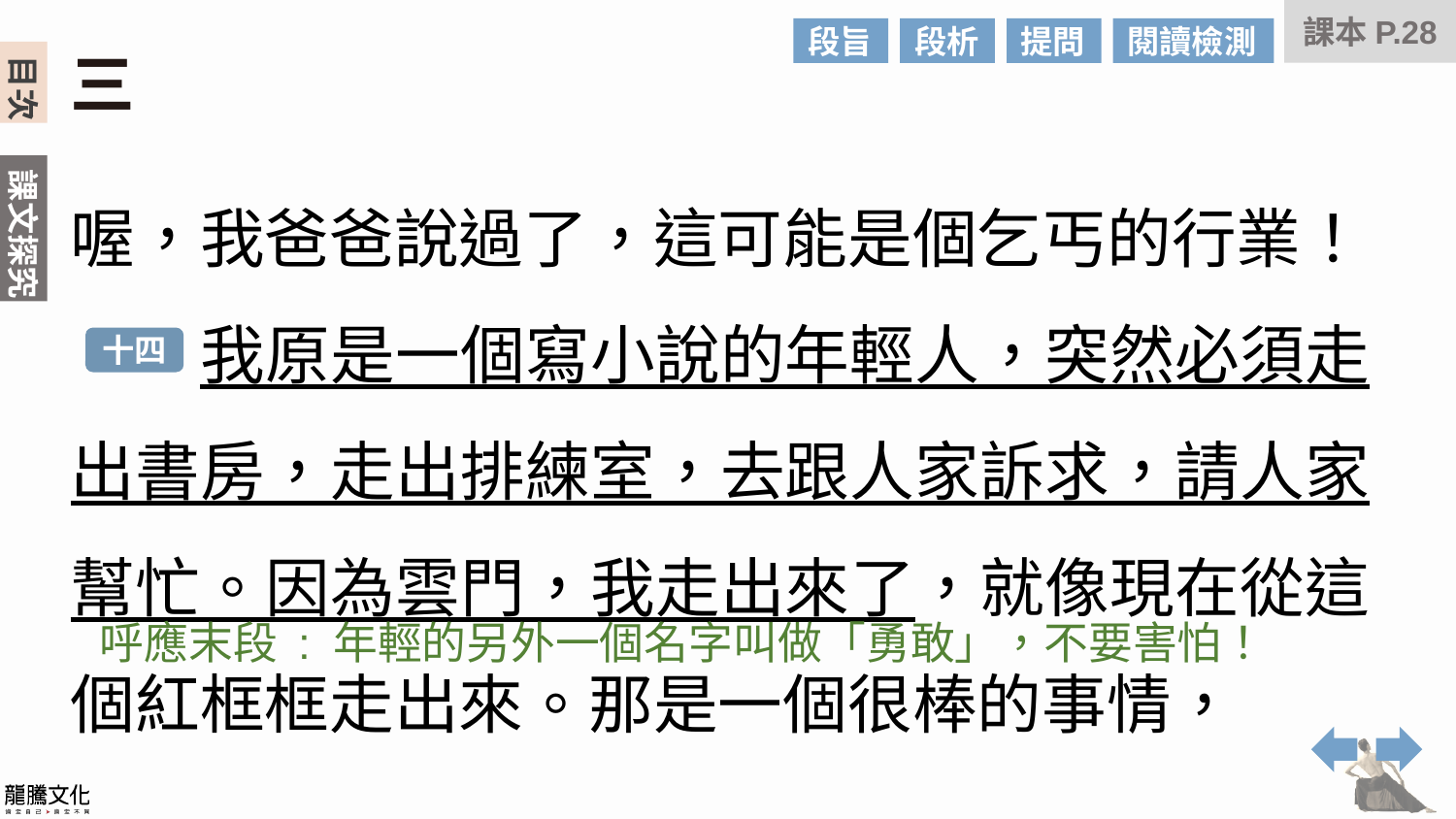

課本P.28
段旨
段析
提問
閱讀檢測
三
喔，我爸爸說過了，這可能是個乞丐的行業！
　　我原是一個寫小說的年輕人，突然必須走出書房，走出排練室，去跟人家訴求，請人家幫忙。因為雲門，我走出來了，就像現在從這個紅框框走出來。那是一個很棒的事情，
十四
呼應末段 : 年輕的另外一個名字叫做「勇敢」，不要害怕！